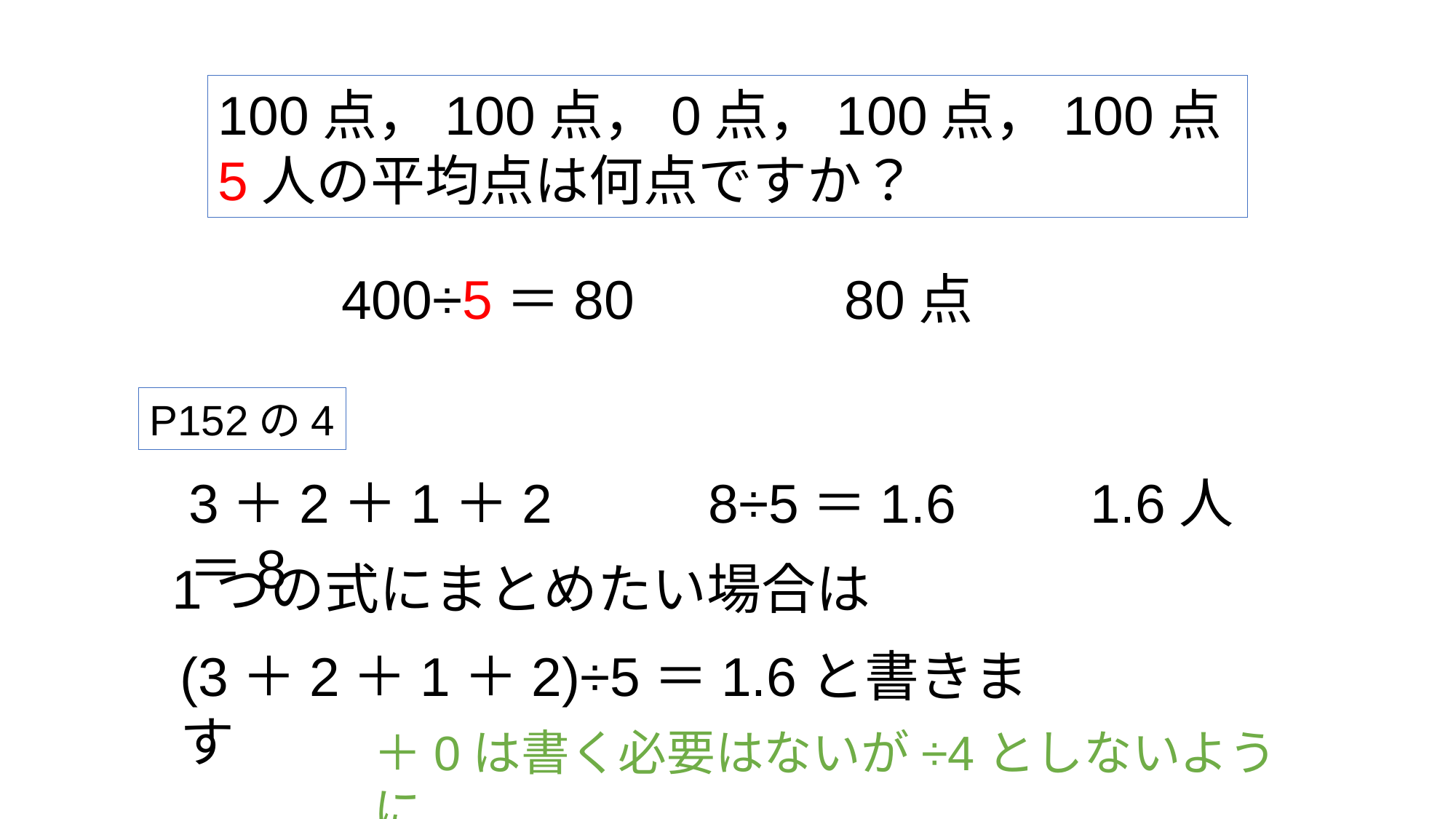

100点，100点，0点，100点，100点5人の平均点は何点ですか？
400÷5＝80
80点
P152の4
3＋2＋1＋2＝8
8÷5＝1.6
1.6人
1つの式にまとめたい場合は
(3＋2＋1＋2)÷5＝1.6と書きます
＋0は書く必要はないが÷4としないように